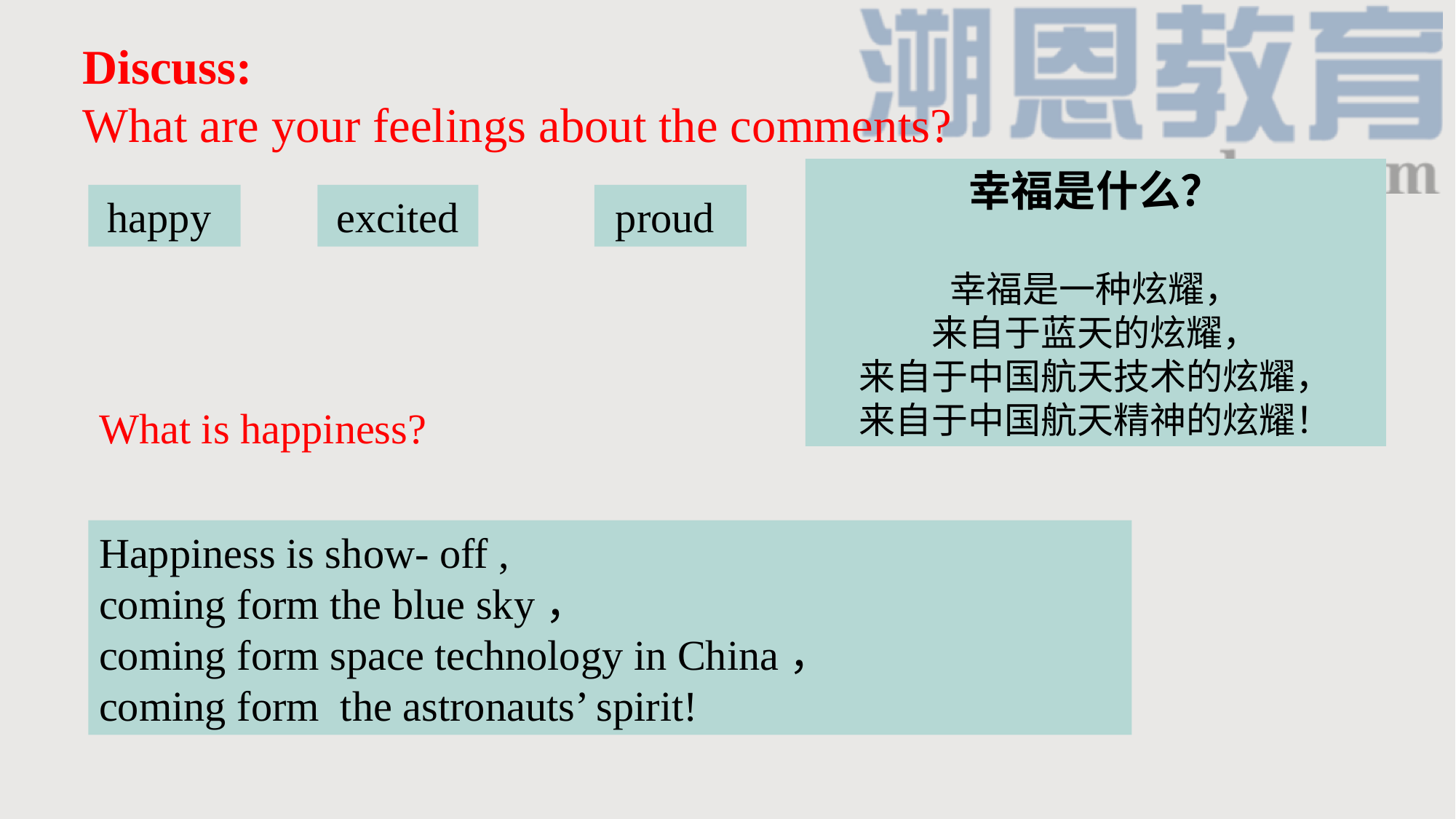

Discuss:
What are your feelings about the comments?
幸福是什么？

幸福是一种炫耀，
来自于蓝天的炫耀，
来自于中国航天技术的炫耀，
来自于中国航天精神的炫耀！
happy
excited
proud
……
What is happiness?
Happiness is show- off ,
coming form the blue sky，
coming form space technology in China，
coming form  the astronauts’ spirit!